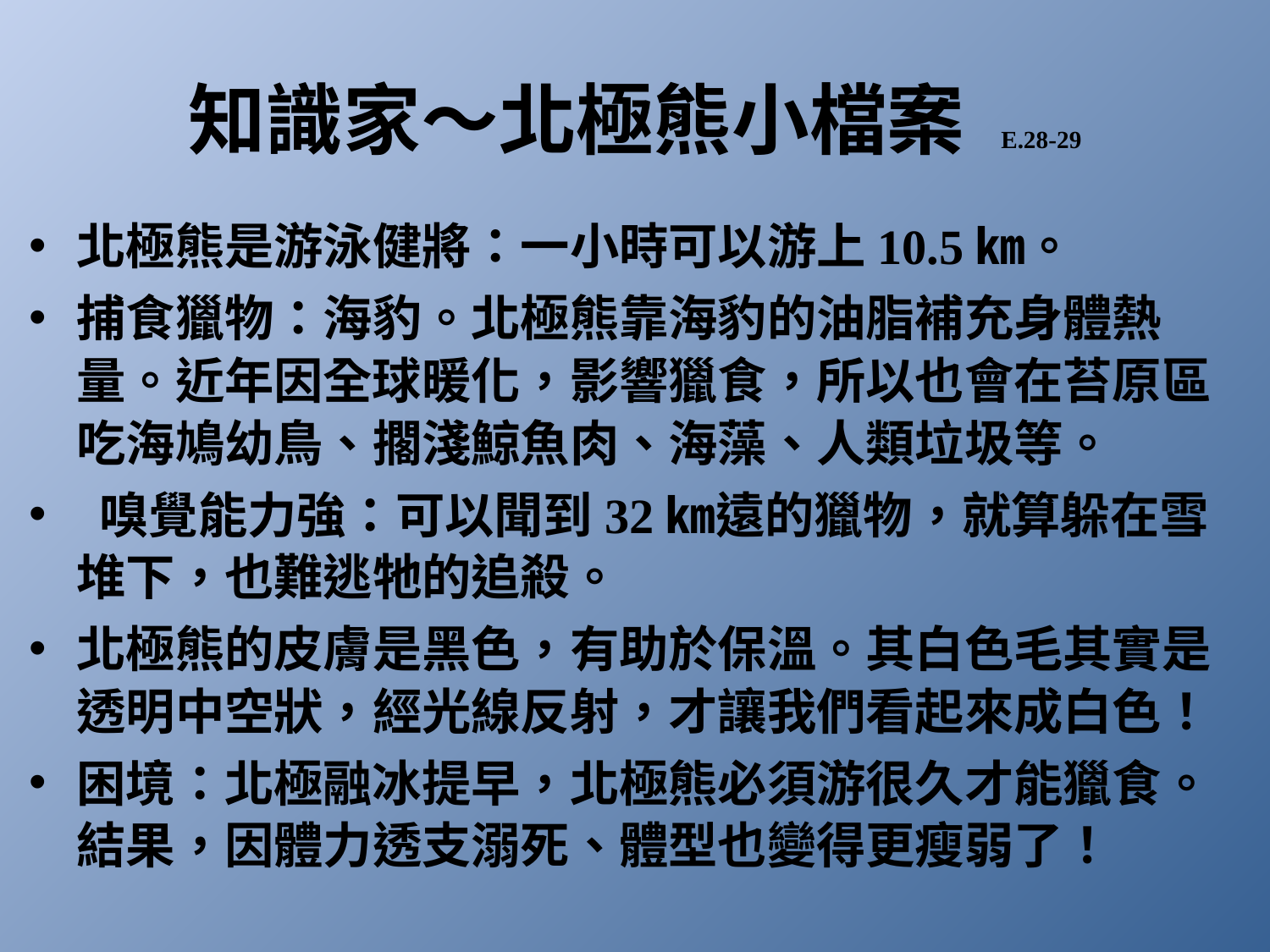

# 知識家～北極熊小檔案 E.28-29
北極熊是游泳健將：一小時可以游上10.5㎞。
捕食獵物：海豹。北極熊靠海豹的油脂補充身體熱量。近年因全球暖化，影響獵食，所以也會在苔原區吃海鳩幼鳥、擱淺鯨魚肉、海藻、人類垃圾等。
 嗅覺能力強：可以聞到32㎞遠的獵物，就算躲在雪堆下，也難逃牠的追殺。
北極熊的皮膚是黑色，有助於保溫。其白色毛其實是透明中空狀，經光線反射，才讓我們看起來成白色！
困境：北極融冰提早，北極熊必須游很久才能獵食。結果，因體力透支溺死、體型也變得更瘦弱了！